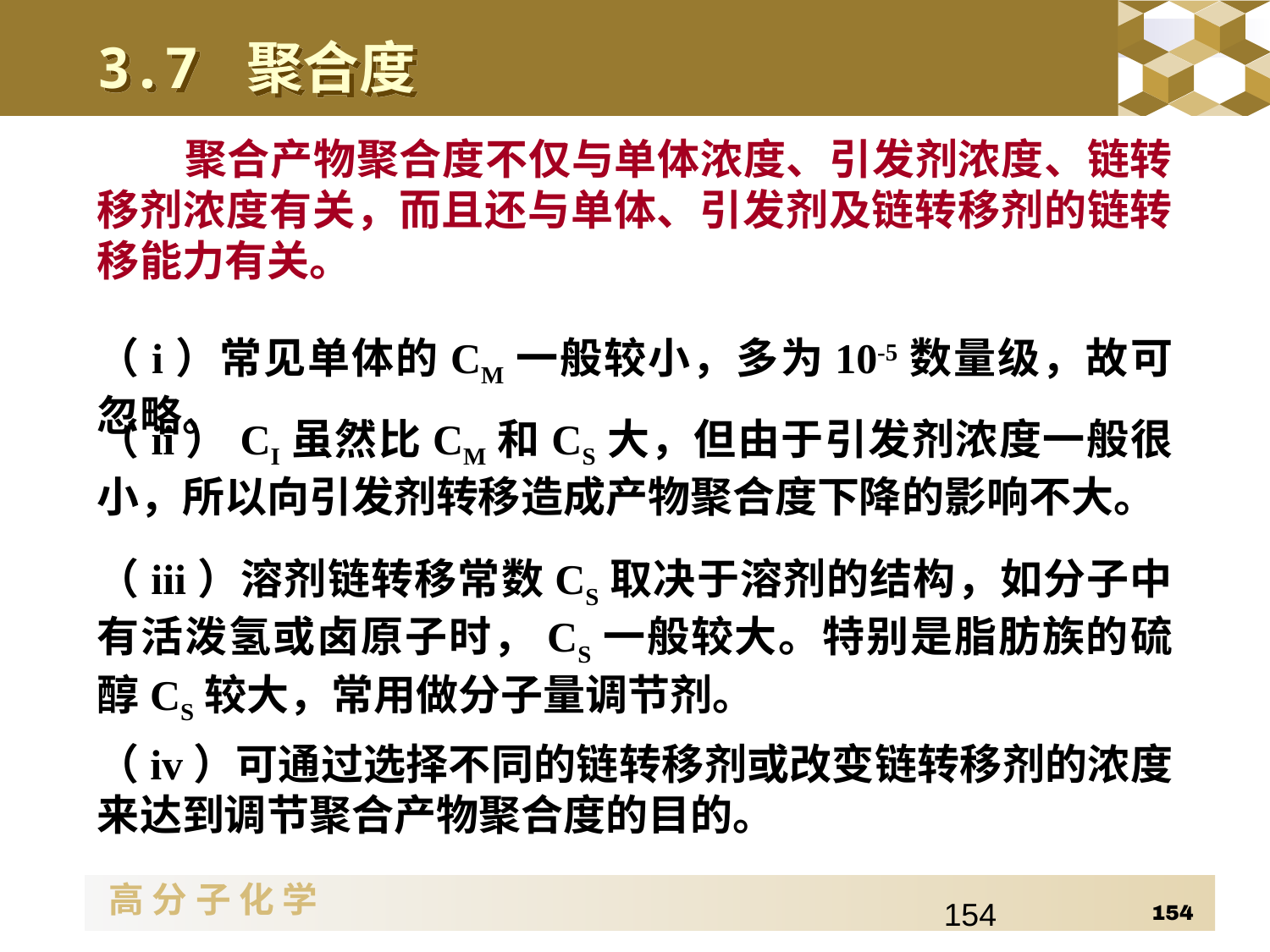

3.7 聚合度
聚合产物聚合度不仅与单体浓度、引发剂浓度、链转移剂浓度有关，而且还与单体、引发剂及链转移剂的链转移能力有关。
（i）常见单体的CM一般较小，多为10-5数量级，故可忽略。
（ii）CI虽然比CM和CS大，但由于引发剂浓度一般很小，所以向引发剂转移造成产物聚合度下降的影响不大。
（iii）溶剂链转移常数CS取决于溶剂的结构，如分子中有活泼氢或卤原子时，CS一般较大。特别是脂肪族的硫醇CS较大，常用做分子量调节剂。
（iv）可通过选择不同的链转移剂或改变链转移剂的浓度来达到调节聚合产物聚合度的目的。
154